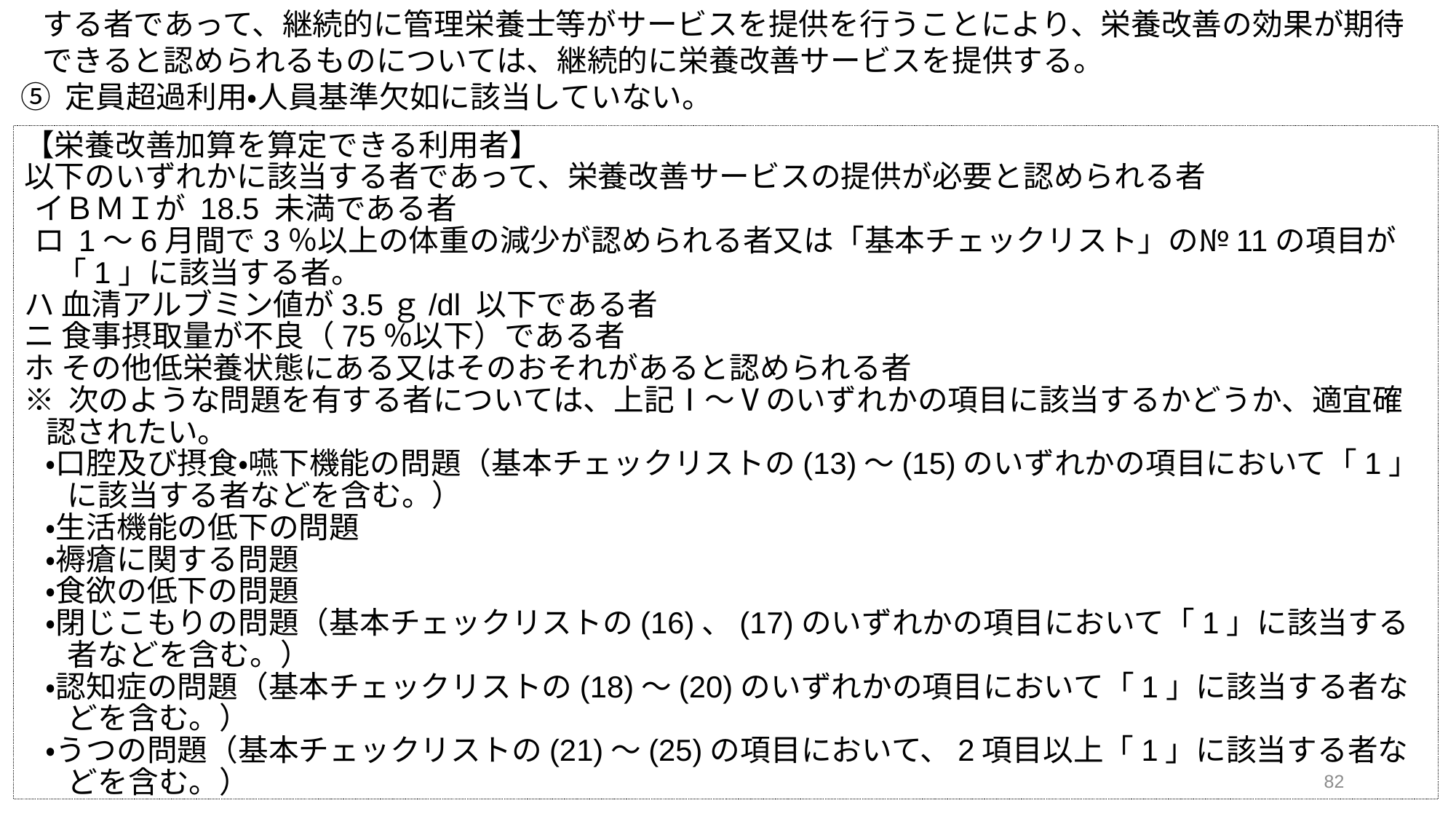

する者であって、継続的に管理栄養士等がサービスを提供を行うことにより、栄養改善の効果が期待できると認められるものについては、継続的に栄養改善サービスを提供する。
⑤ 定員超過利用・人員基準欠如に該当していない。

【栄養改善加算を算定できる利用者】
以下のいずれかに該当する者であって、栄養改善サービスの提供が必要と認められる者
イＢＭＩが 18.5 未満である者
ロ 1～6月間で3％以上の体重の減少が認められる者又は「基本チェックリスト」の№11の項目が 「1」に該当する者。
ハ 血清アルブミン値が3.5ｇ/dl 以下である者
ニ 食事摂取量が不良（75％以下）である者
ホ その他低栄養状態にある又はそのおそれがあると認められる者
※ 次のような問題を有する者については、上記Ⅰ～Ⅴのいずれかの項目に該当するかどうか、適宜確認されたい。
・口腔及び摂食・嚥下機能の問題（基本チェックリストの(13)～(15)のいずれかの項目において「1」に該当する者などを含む。）
・生活機能の低下の問題
・褥瘡に関する問題
・食欲の低下の問題
・閉じこもりの問題（基本チェックリストの(16)、(17)のいずれかの項目において「1」に該当する者などを含む。）
・認知症の問題（基本チェックリストの(18)～(20)のいずれかの項目において「1」に該当する者などを含む。）
・うつの問題（基本チェックリストの(21)～(25)の項目において、2項目以上「1」に該当する者などを含む。）
82